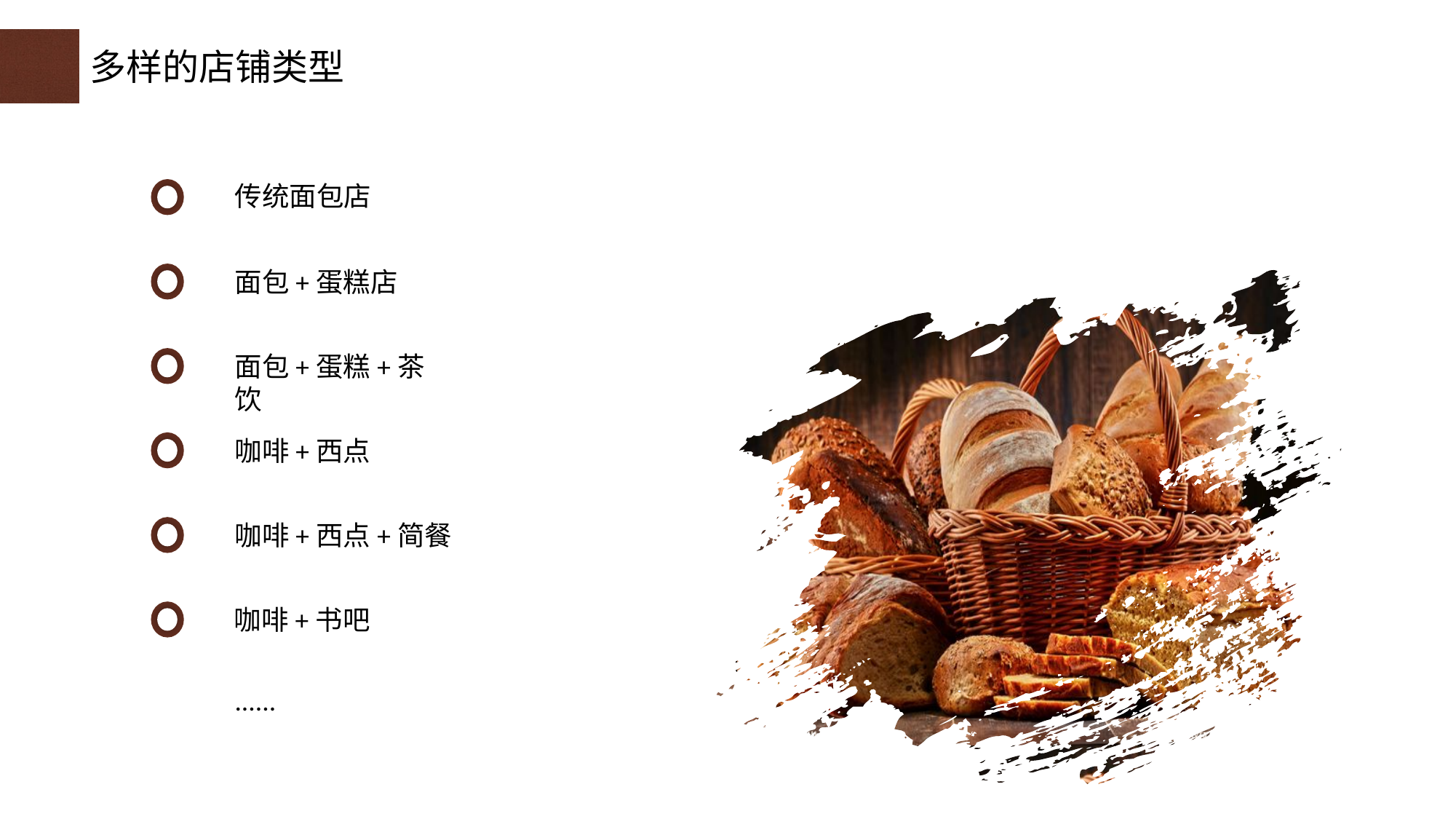

多样的店铺类型
传统面包店

面包+蛋糕店

面包+蛋糕+茶饮

咖啡+西点

咖啡+西点+简餐

咖啡+书吧

......